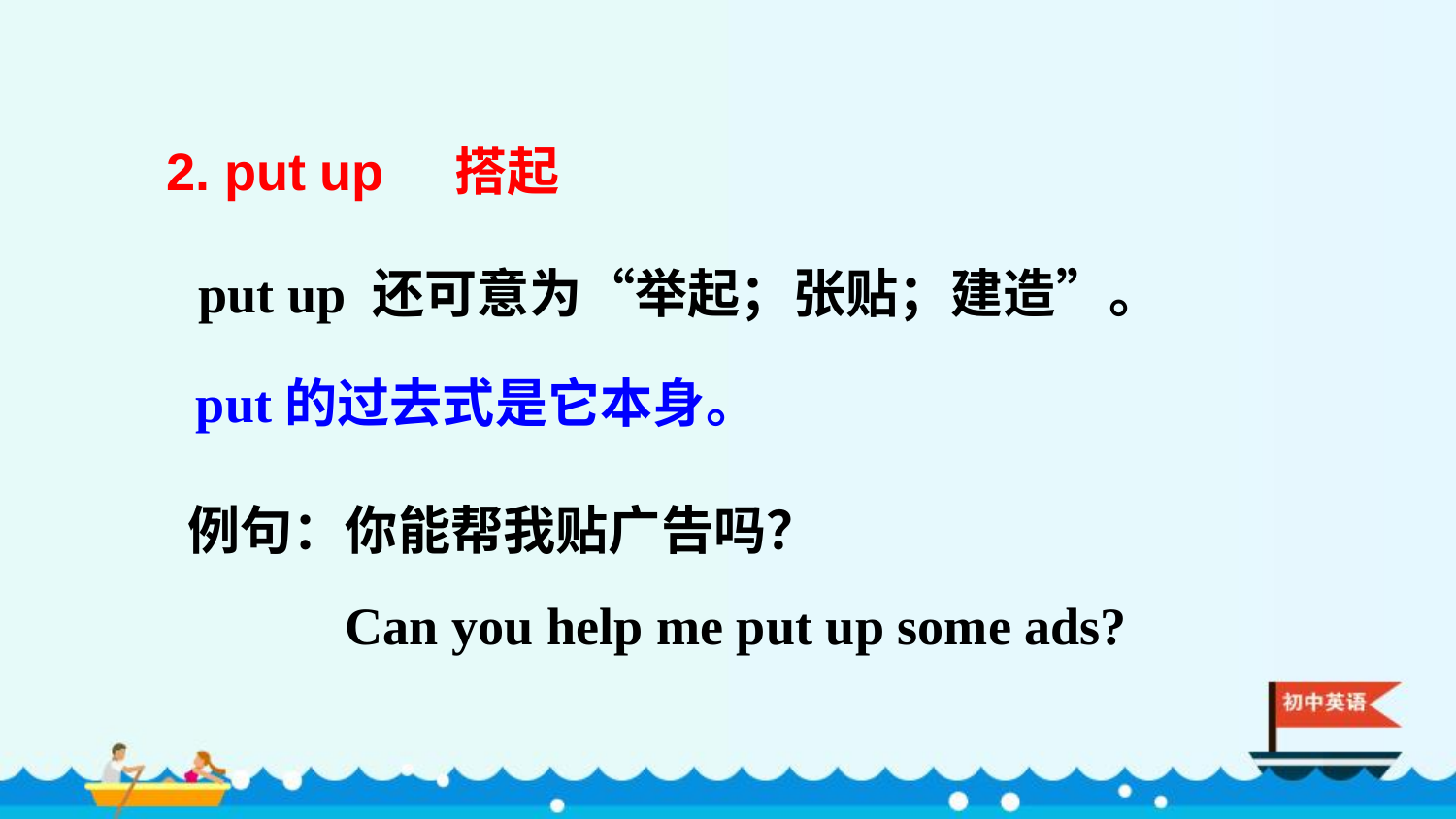

2. put up    搭起
put up 还可意为“举起；张贴；建造”。
put的过去式是它本身。
例句：你能帮我贴广告吗？
            Can you help me put up some ads?